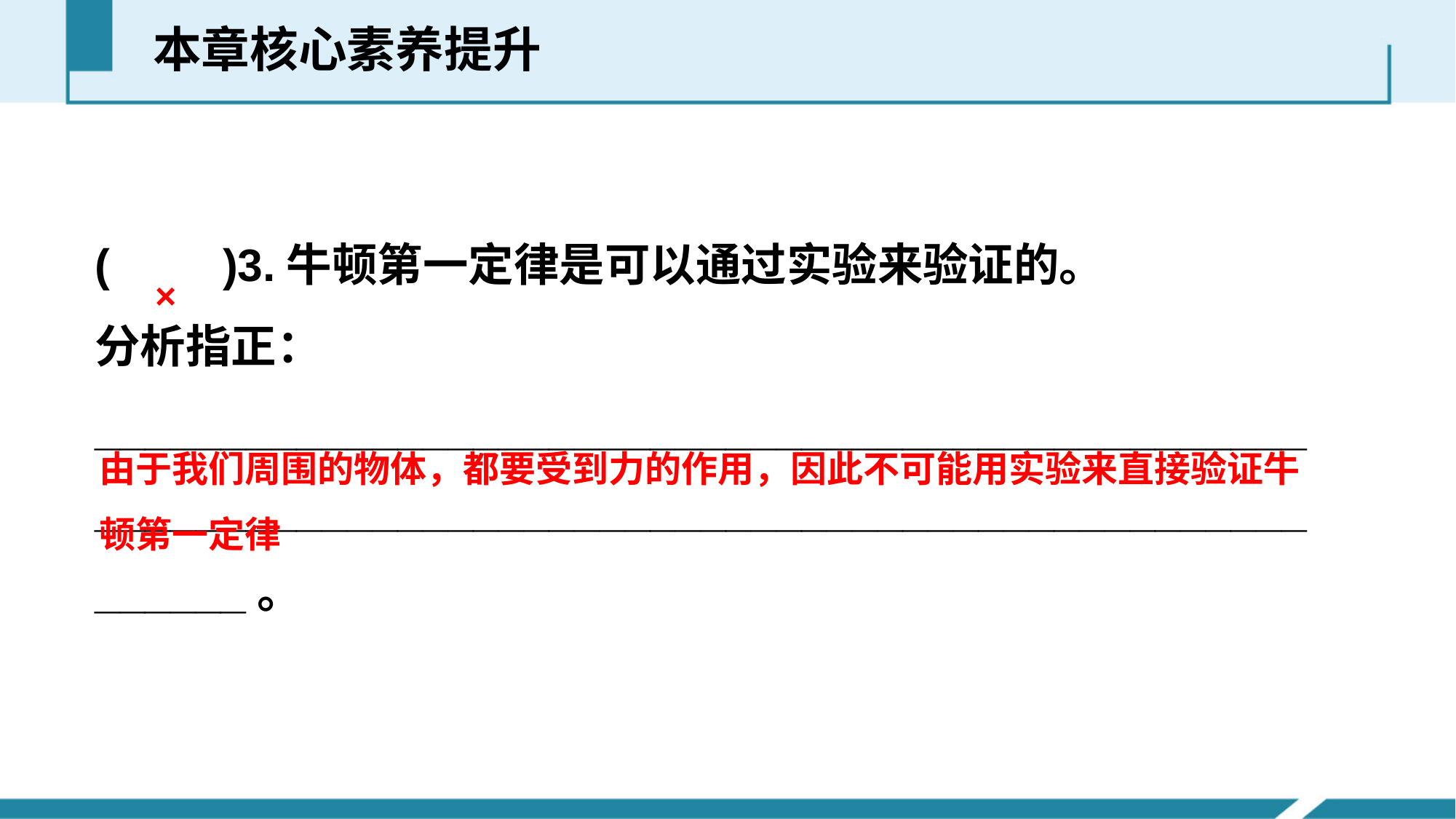

本章核心素养提升
(　　)3.牛顿第一定律是可以通过实验来验证的。
分析指正：______________________________________________________________________________________________________。
×
由于我们周围的物体，都要受到力的作用，因此不可能用实验来直接验证牛顿第一定律